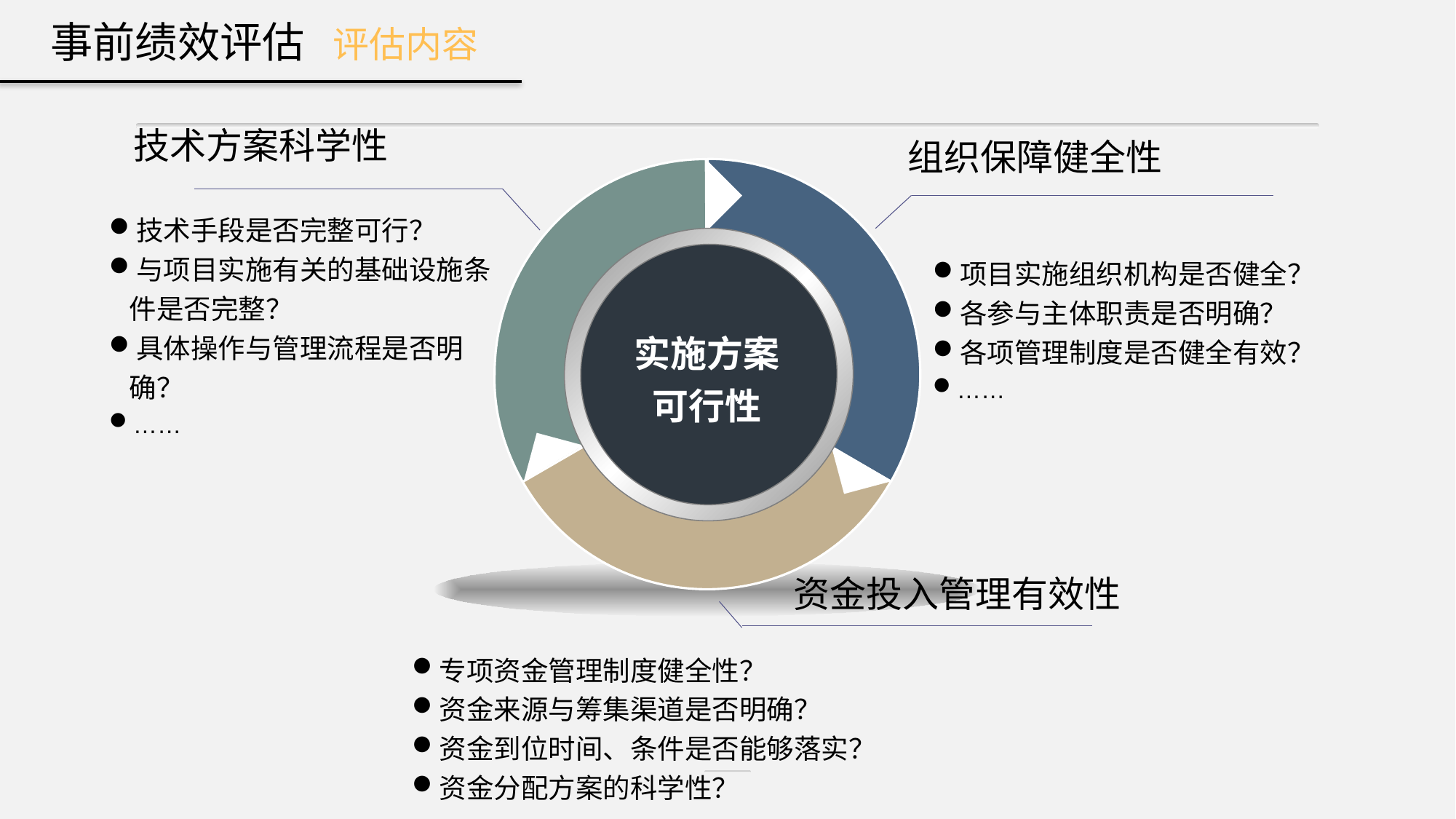

事前绩效评估   评估内容

技术方案科学性
组织保障健全性

技术手段是否完整可行？
与项目实施有关的基础设施条件是否完整？
具体操作与管理流程是否明确？
……
项目实施组织机构是否健全？
各参与主体职责是否明确？
各项管理制度是否健全有效？
……

实施方案可行性

资金投入管理有效性
专项资金管理制度健全性？
资金来源与筹集渠道是否明确？
资金到位时间、条件是否能够落实？
资金分配方案的科学性？